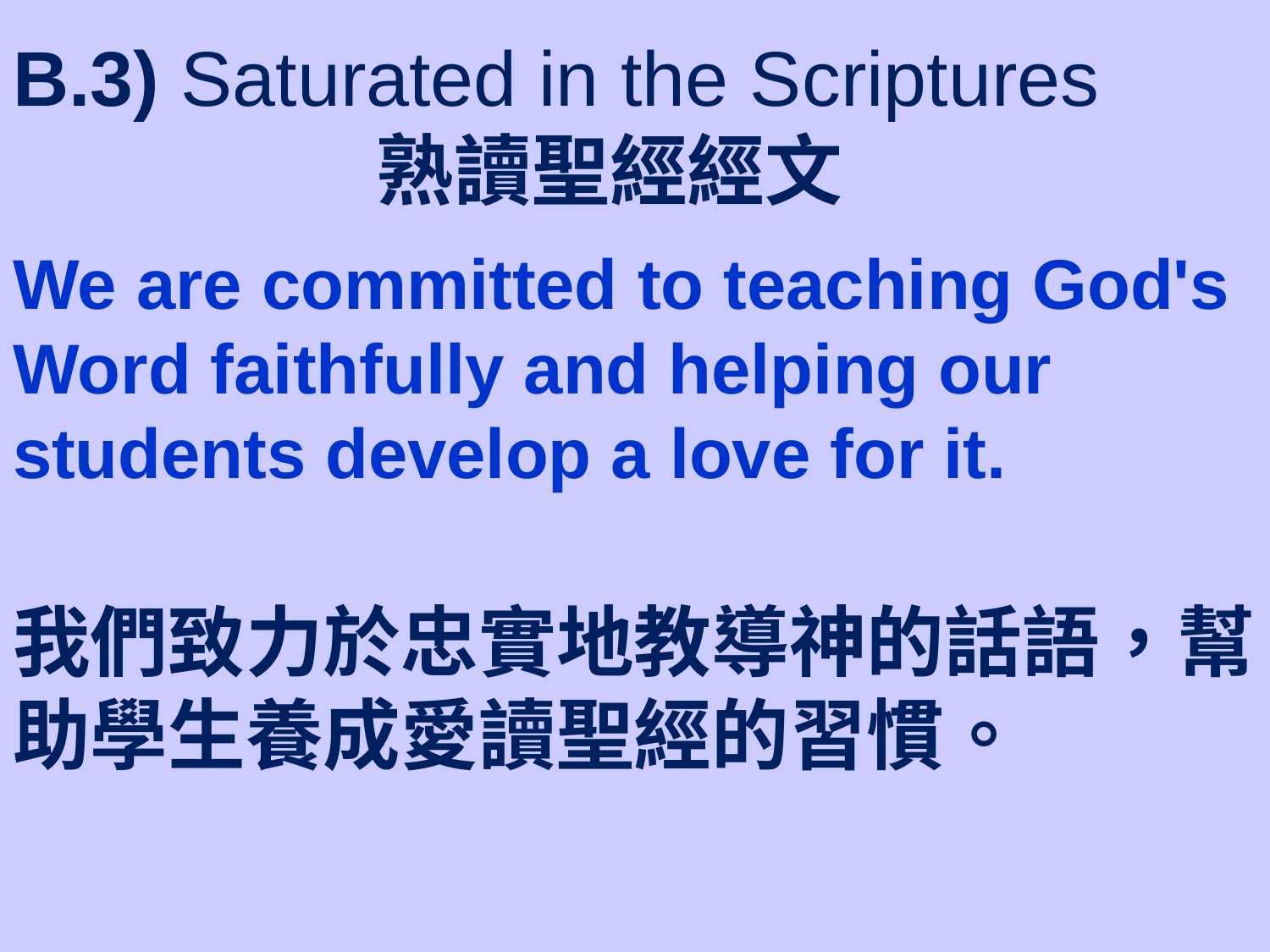

# B.3) Saturated in the Scriptures 熟讀聖經經文
We are committed to teaching God's Word faithfully and helping our students develop a love for it.
我們致力於忠實地教導神的話語，幫助學生養成愛讀聖經的習慣。